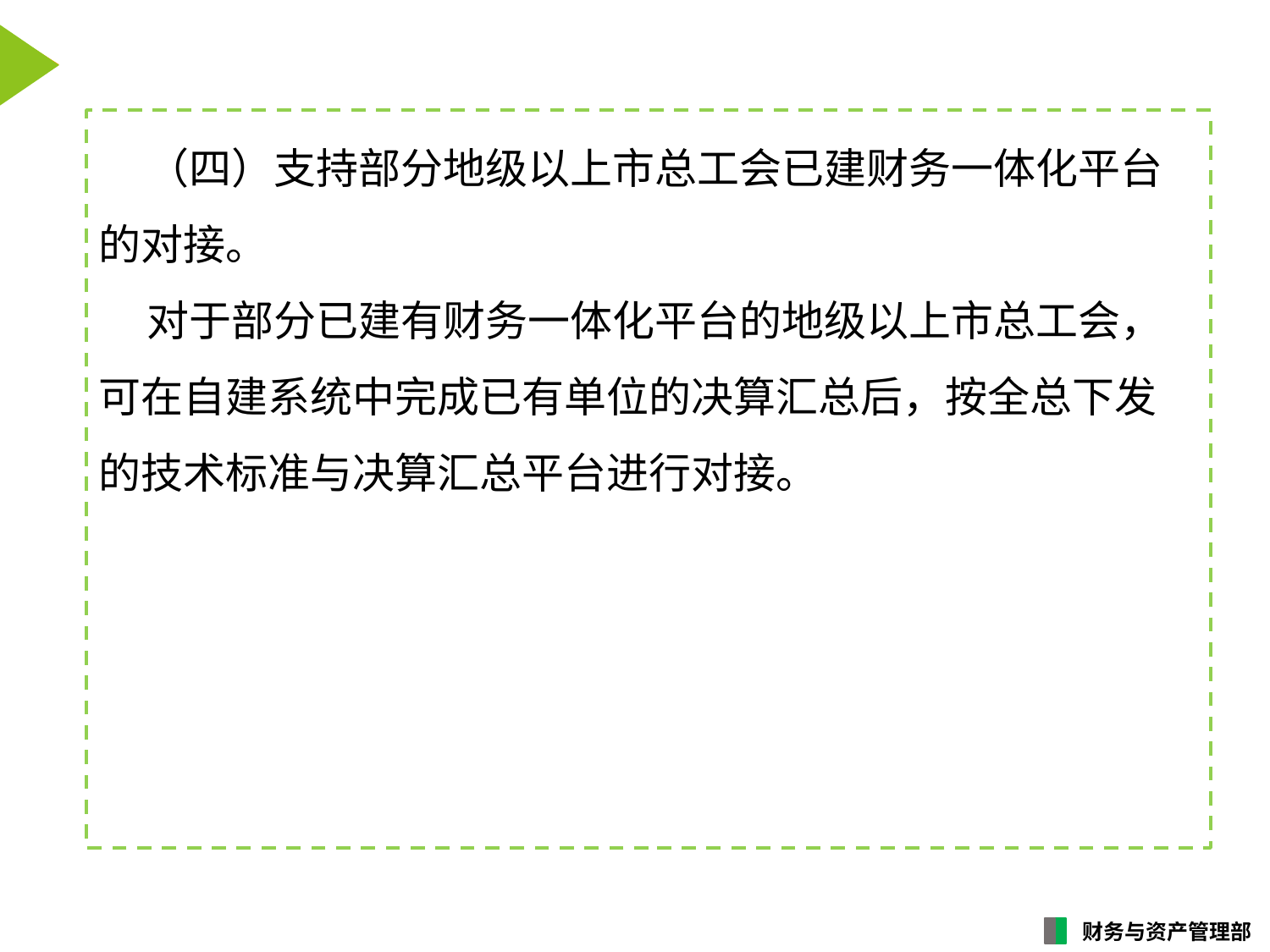

（四）支持部分地级以上市总工会已建财务一体化平台的对接。
    对于部分已建有财务一体化平台的地级以上市总工会，可在自建系统中完成已有单位的决算汇总后，按全总下发的技术标准与决算汇总平台进行对接。